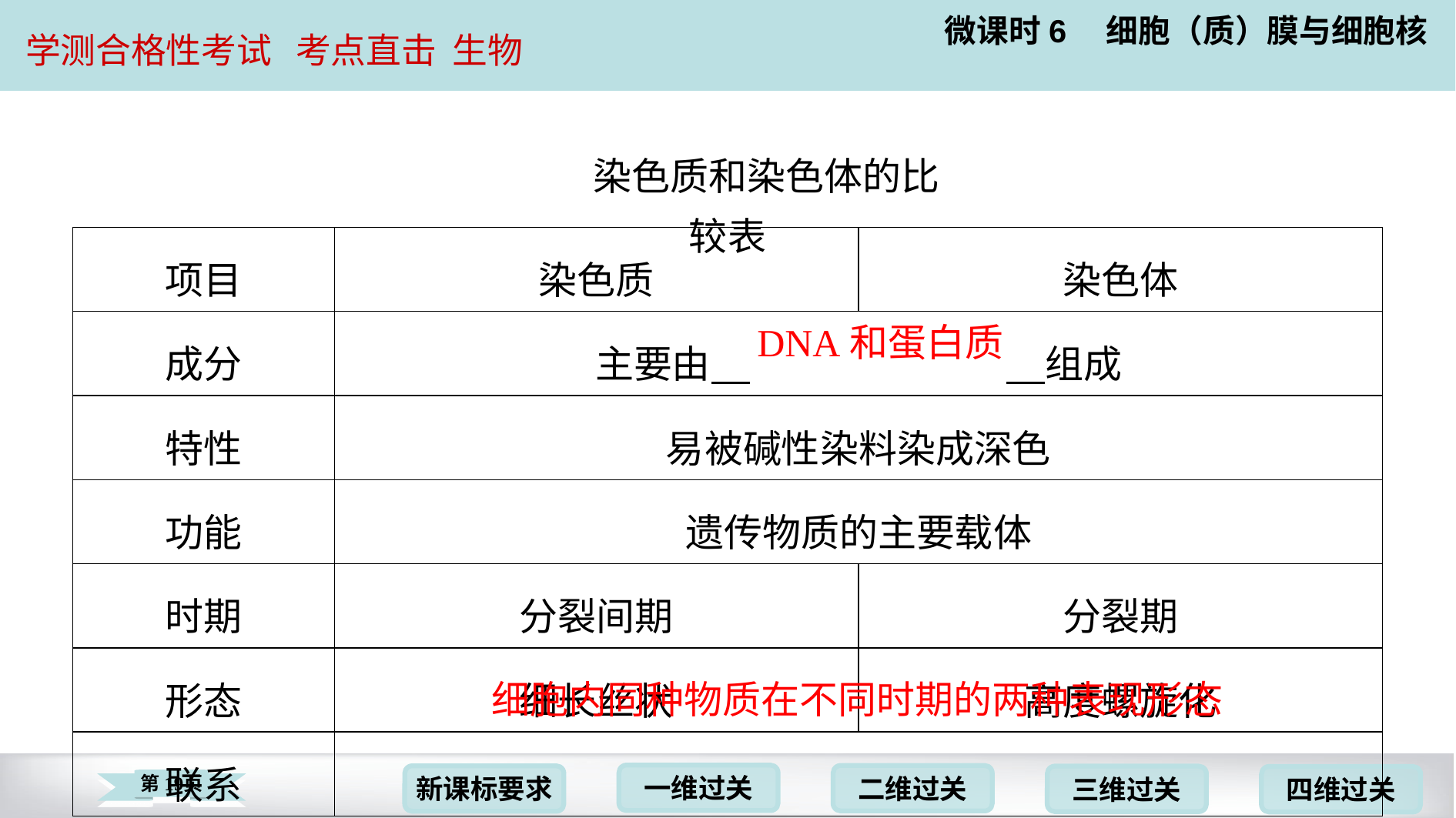

染色质和染色体的比较表
| 项目 | 染色质 | 染色体 |
| --- | --- | --- |
| 成分 | 主要由 　DNA和蛋白质　组成 |  |
| 特性 | 易被碱性染料染成深色 |  |
| 功能 | 遗传物质的主要载体 |  |
| 时期 | 分裂间期 | 分裂期 |
| 形态 | 细长丝状 | 高度螺旋化 |
| 联系 | 细胞内同种物质在不同时期的两种表现形态 |  |
|  |  |  |
DNA和蛋白质
细胞内同种物质在不同时期的两种表现形态